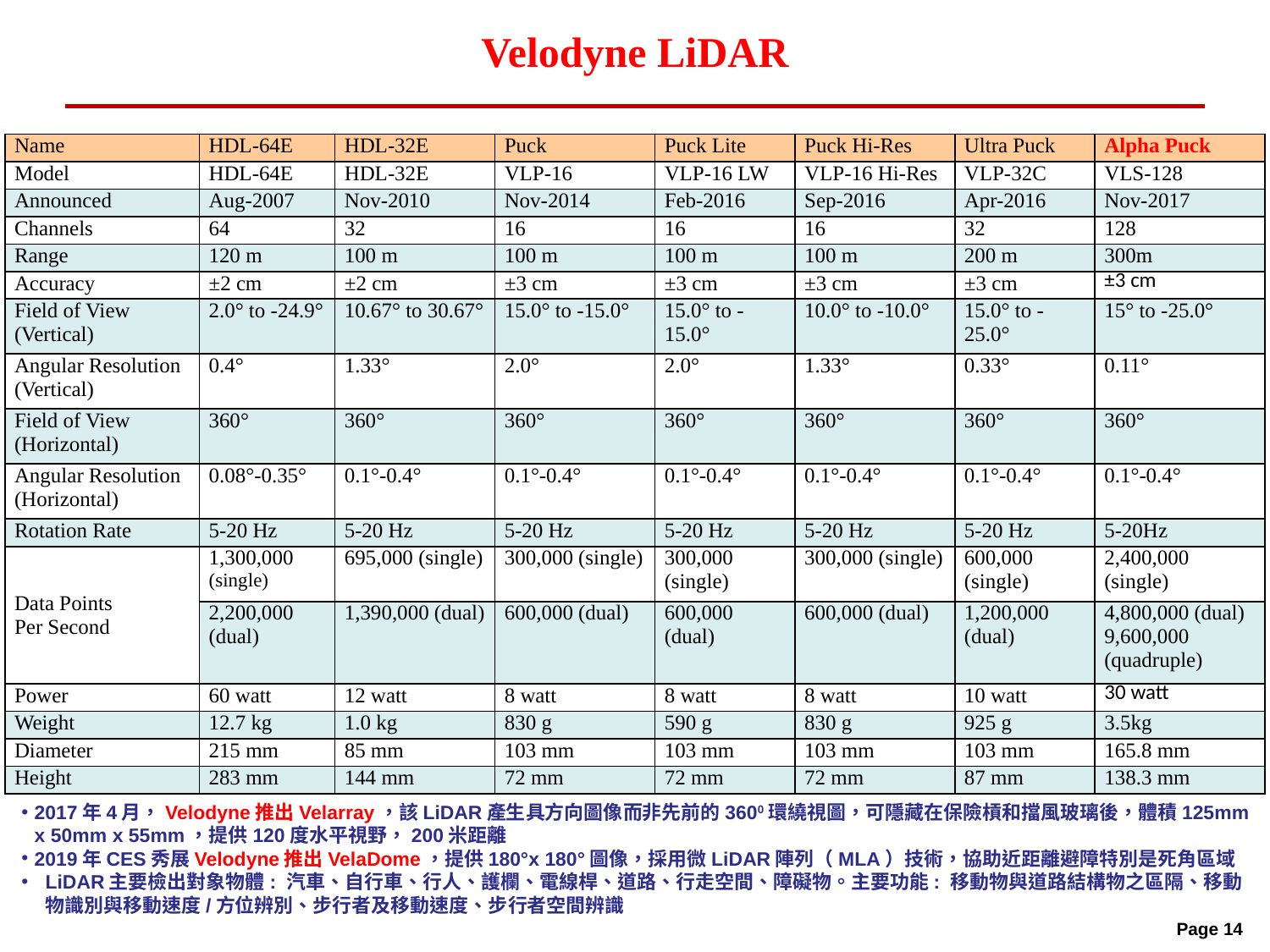

# Velodyne LiDAR
| Name | HDL-64E | HDL-32E | Puck | Puck Lite | Puck Hi-Res | Ultra Puck | Alpha Puck |
| --- | --- | --- | --- | --- | --- | --- | --- |
| Model | HDL-64E | HDL-32E | VLP-16 | VLP-16 LW | VLP-16 Hi-Res | VLP-32C | VLS-128 |
| Announced | Aug-2007 | Nov-2010 | Nov-2014 | Feb-2016 | Sep-2016 | Apr-2016 | Nov-2017 |
| Channels | 64 | 32 | 16 | 16 | 16 | 32 | 128 |
| Range | 120 m | 100 m | 100 m | 100 m | 100 m | 200 m | 300m |
| Accuracy | ±2 cm | ±2 cm | ±3 cm | ±3 cm | ±3 cm | ±3 cm | ±3 cm |
| Field of View (Vertical) | 2.0° to -24.9° | 10.67° to 30.67° | 15.0° to -15.0° | 15.0° to -15.0° | 10.0° to -10.0° | 15.0° to -25.0° | 15° to -25.0° |
| Angular Resolution (Vertical) | 0.4° | 1.33° | 2.0° | 2.0° | 1.33° | 0.33° | 0.11° |
| Field of View (Horizontal) | 360° | 360° | 360° | 360° | 360° | 360° | 360° |
| Angular Resolution (Horizontal) | 0.08°-0.35° | 0.1°-0.4° | 0.1°-0.4° | 0.1°-0.4° | 0.1°-0.4° | 0.1°-0.4° | 0.1°-0.4° |
| Rotation Rate | 5-20 Hz | 5-20 Hz | 5-20 Hz | 5-20 Hz | 5-20 Hz | 5-20 Hz | 5-20Hz |
| Data Points Per Second | 1,300,000 (single) | 695,000 (single) | 300,000 (single) | 300,000 (single) | 300,000 (single) | 600,000 (single) | 2,400,000 (single) |
|  | 2,200,000 (dual) | 1,390,000 (dual) | 600,000 (dual) | 600,000 (dual) | 600,000 (dual) | 1,200,000 (dual) | 4,800,000 (dual) 9,600,000 (quadruple) |
| Power | 60 watt | 12 watt | 8 watt | 8 watt | 8 watt | 10 watt | 30 watt |
| Weight | 12.7 kg | 1.0 kg | 830 g | 590 g | 830 g | 925 g | 3.5kg |
| Diameter | 215 mm | 85 mm | 103 mm | 103 mm | 103 mm | 103 mm | 165.8 mm |
| Height | 283 mm | 144 mm | 72 mm | 72 mm | 72 mm | 87 mm | 138.3 mm |
2017年4月，Velodyne推出Velarray，該LiDAR產生具方向圖像而非先前的3600環繞視圖，可隱藏在保險槓和擋風玻璃後，體積125mm x 50mm x 55mm，提供120度水平視野，200米距離
2019年CES秀展Velodyne推出VelaDome，提供180°x 180°圖像，採用微LiDAR陣列（MLA）技術，協助近距離避障特別是死角區域
LiDAR主要檢出對象物體: 汽車、自行車、行人、護欄、電線桿、道路、行走空間、障礙物。主要功能: 移動物與道路結構物之區隔、移動物識別與移動速度/方位辨別、步行者及移動速度、步行者空間辨識